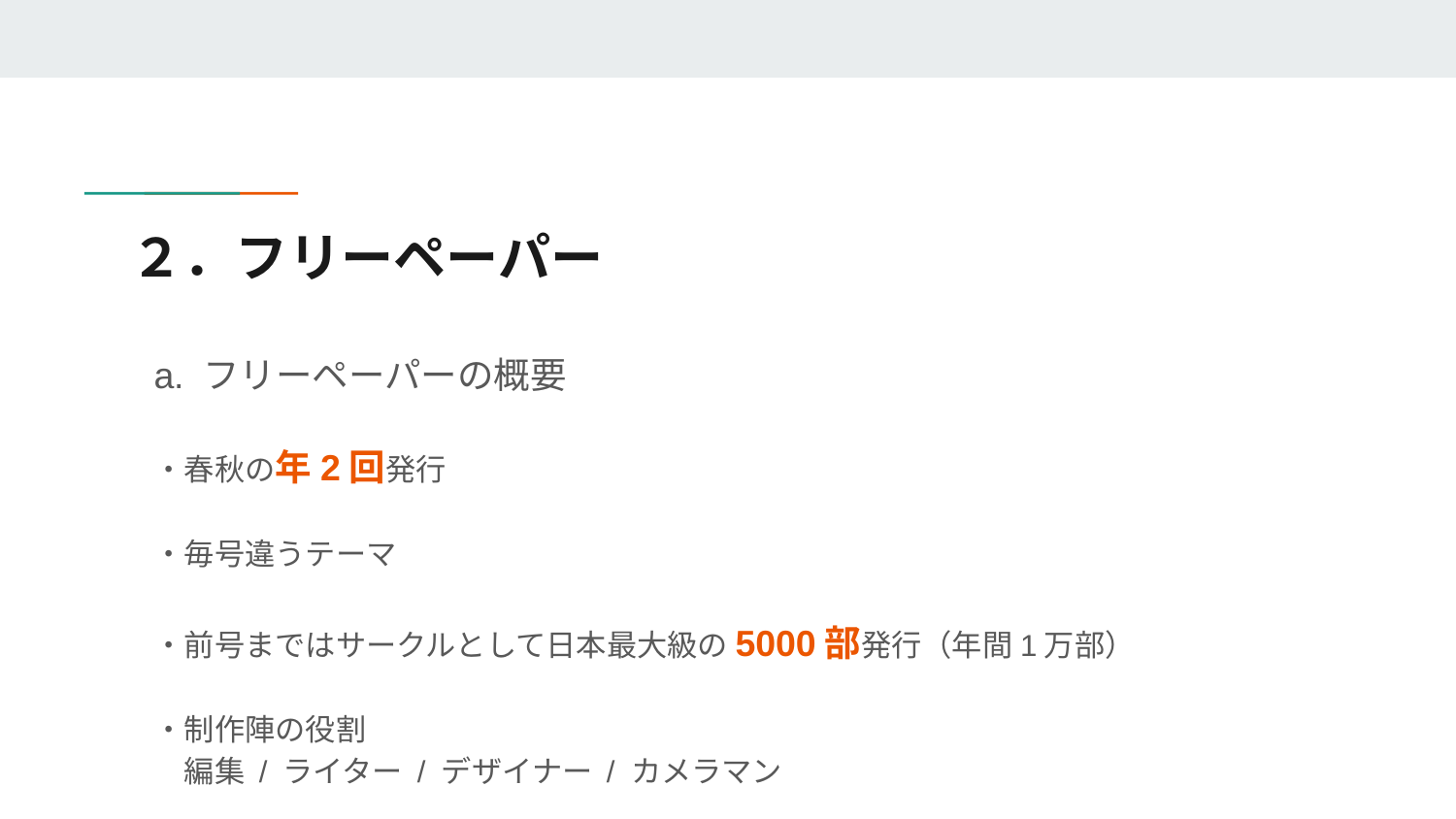

# ２．フリーペーパー
a. フリーペーパーの概要

・春秋の年2回発行

・毎号違うテーマ

・前号まではサークルとして日本最大級の5000部発行（年間1万部）

・制作陣の役割
　編集 / ライター / デザイナー / カメラマン